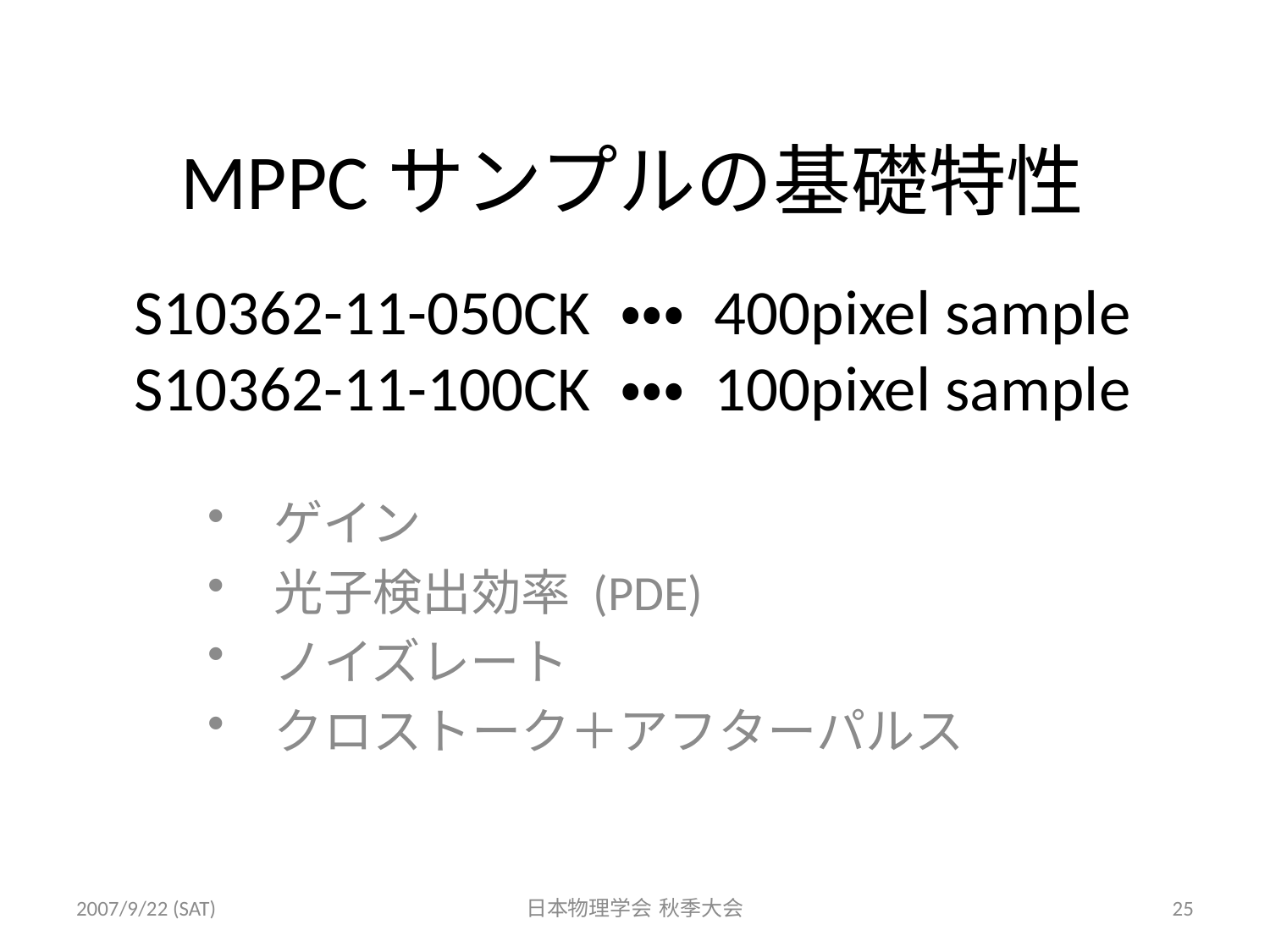

# MPPCサンプルの基礎特性 S10362-11-050CK ・・・ 400pixel sample S10362-11-100CK ・・・ 100pixel sample
　ゲイン
　光子検出効率 (PDE)
　ノイズレート
　クロストーク＋アフターパルス
2007/9/22 (SAT)
日本物理学会 秋季大会
25